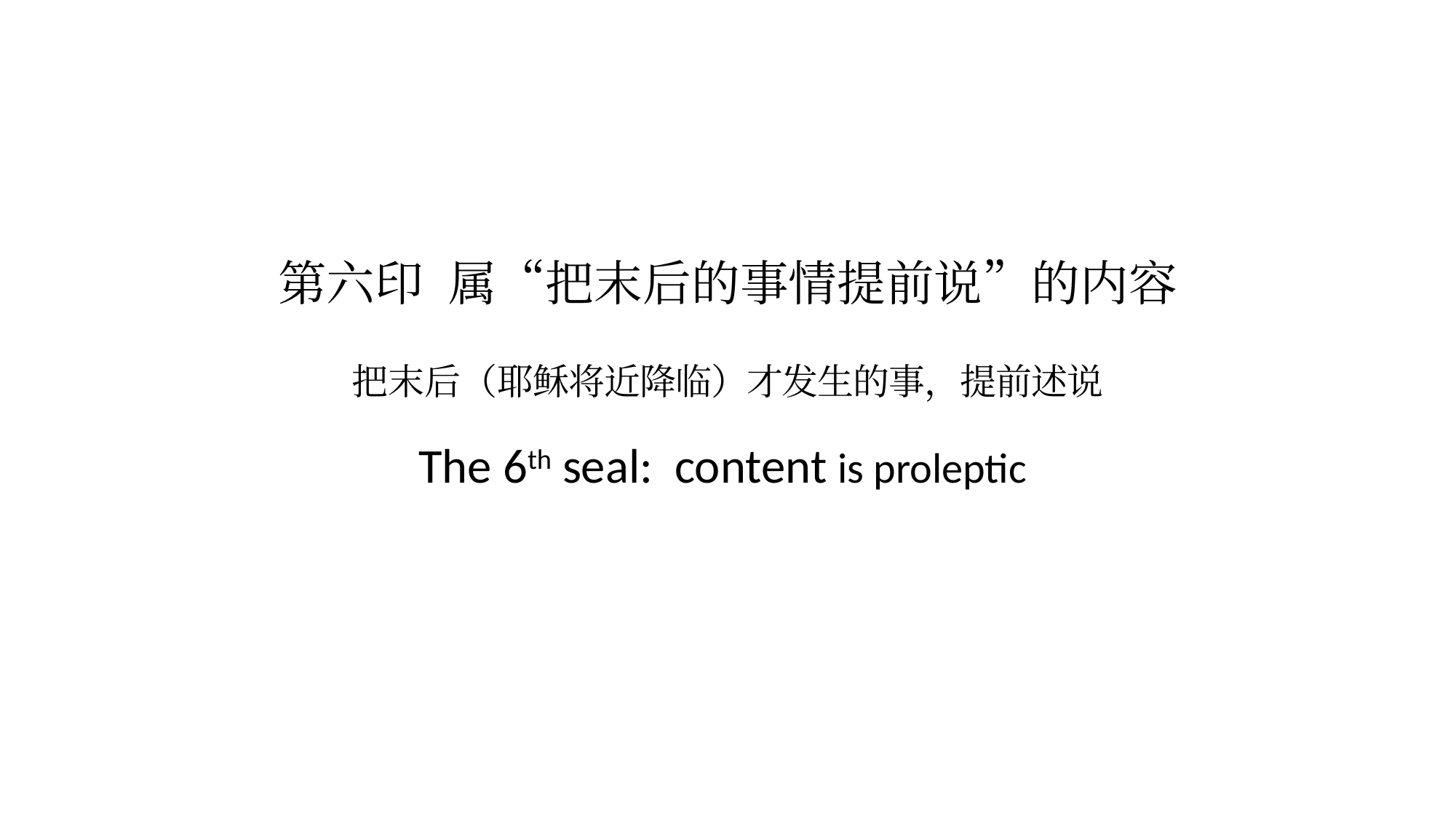

# 第六印  属“把末后的事情提前说”的内容 把末后（耶稣将近降临）才发生的事，提前述说 The 6th seal:  content is proleptic